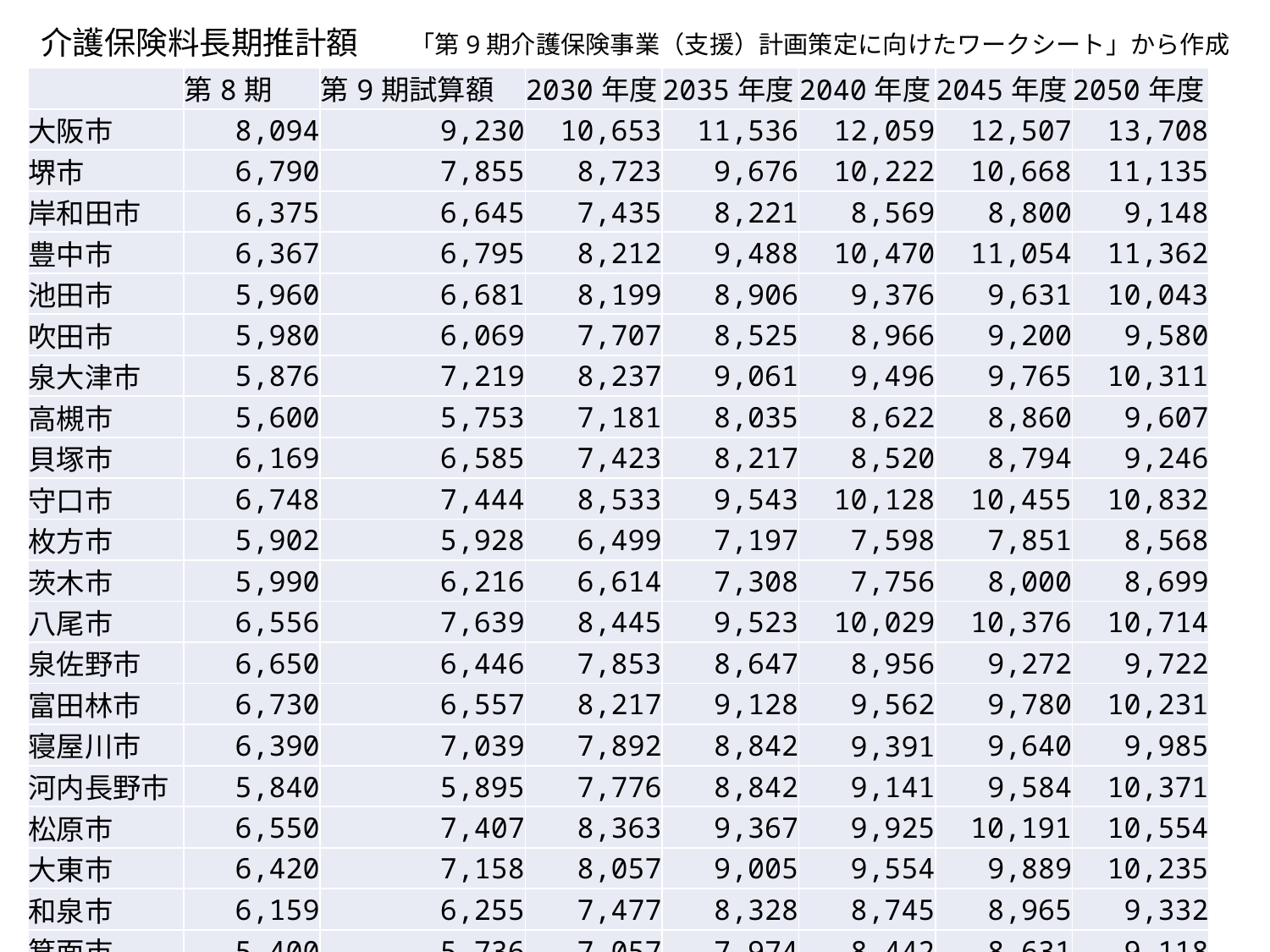

介護保険料長期推計額
「第9期介護保険事業（支援）計画策定に向けたワークシート」から作成
|  | 第8期 | 第9期試算額 | 2030年度 | 2035年度 | 2040年度 | 2045年度 | 2050年度 |
| --- | --- | --- | --- | --- | --- | --- | --- |
| 大阪市 | 8,094 | 9,230 | 10,653 | 11,536 | 12,059 | 12,507 | 13,708 |
| 堺市 | 6,790 | 7,855 | 8,723 | 9,676 | 10,222 | 10,668 | 11,135 |
| 岸和田市 | 6,375 | 6,645 | 7,435 | 8,221 | 8,569 | 8,800 | 9,148 |
| 豊中市 | 6,367 | 6,795 | 8,212 | 9,488 | 10,470 | 11,054 | 11,362 |
| 池田市 | 5,960 | 6,681 | 8,199 | 8,906 | 9,376 | 9,631 | 10,043 |
| 吹田市 | 5,980 | 6,069 | 7,707 | 8,525 | 8,966 | 9,200 | 9,580 |
| 泉大津市 | 5,876 | 7,219 | 8,237 | 9,061 | 9,496 | 9,765 | 10,311 |
| 高槻市 | 5,600 | 5,753 | 7,181 | 8,035 | 8,622 | 8,860 | 9,607 |
| 貝塚市 | 6,169 | 6,585 | 7,423 | 8,217 | 8,520 | 8,794 | 9,246 |
| 守口市 | 6,748 | 7,444 | 8,533 | 9,543 | 10,128 | 10,455 | 10,832 |
| 枚方市 | 5,902 | 5,928 | 6,499 | 7,197 | 7,598 | 7,851 | 8,568 |
| 茨木市 | 5,990 | 6,216 | 6,614 | 7,308 | 7,756 | 8,000 | 8,699 |
| 八尾市 | 6,556 | 7,639 | 8,445 | 9,523 | 10,029 | 10,376 | 10,714 |
| 泉佐野市 | 6,650 | 6,446 | 7,853 | 8,647 | 8,956 | 9,272 | 9,722 |
| 富田林市 | 6,730 | 6,557 | 8,217 | 9,128 | 9,562 | 9,780 | 10,231 |
| 寝屋川市 | 6,390 | 7,039 | 7,892 | 8,842 | 9,391 | 9,640 | 9,985 |
| 河内長野市 | 5,840 | 5,895 | 7,776 | 8,842 | 9,141 | 9,584 | 10,371 |
| 松原市 | 6,550 | 7,407 | 8,363 | 9,367 | 9,925 | 10,191 | 10,554 |
| 大東市 | 6,420 | 7,158 | 8,057 | 9,005 | 9,554 | 9,889 | 10,235 |
| 和泉市 | 6,159 | 6,255 | 7,477 | 8,328 | 8,745 | 8,965 | 9,332 |
| 箕面市 | 5,400 | 5,736 | 7,057 | 7,974 | 8,442 | 8,631 | 9,118 |
| 柏原市 | 6,102 | 6,424 | 8,026 | 9,214 | 9,948 | 10,578 | 10,922 |
| 羽曳野市 | 6,123 | 6,763 | 7,534 | 8,375 | 8,811 | 9,070 | 9,503 |
| 門真市 | 6,748 | 7,587 | 8,341 | 8,957 | 9,484 | 9,890 | 10,176 |